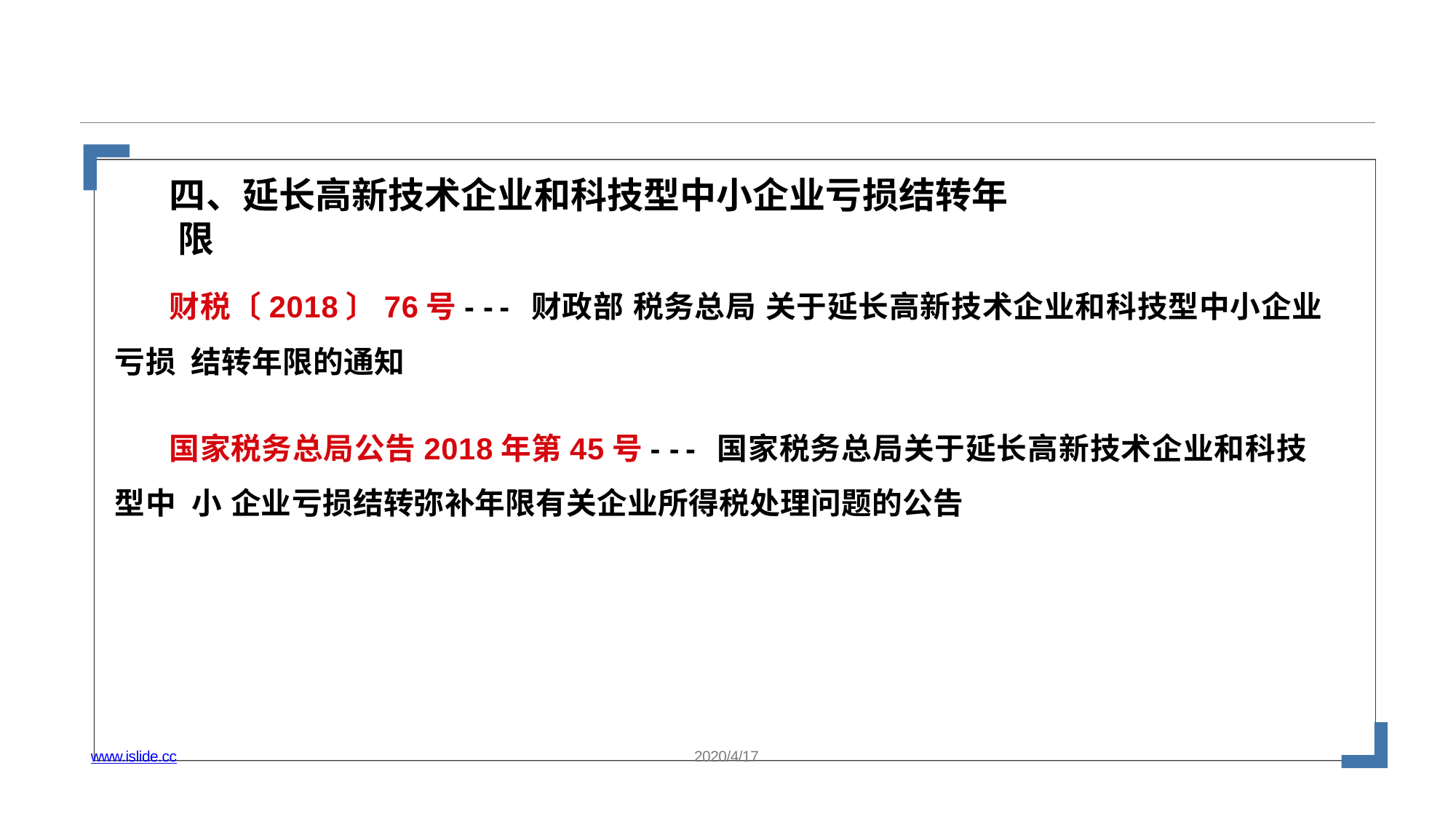

# 四、延长高新技术企业和科技型中小企业亏损结转年  限
财税〔2018〕76号- -- 财政部 税务总局 关于延长高新技术企业和科技型中小企业亏损  结转年限的通知

国家税务总局公告2018年第45号- -- 国家税务总局关于延长高新技术企业和科技型中  小 企业亏损结转弥补年限有关企业所得税处理问题的公告

www.islide.cc
2020/4/17